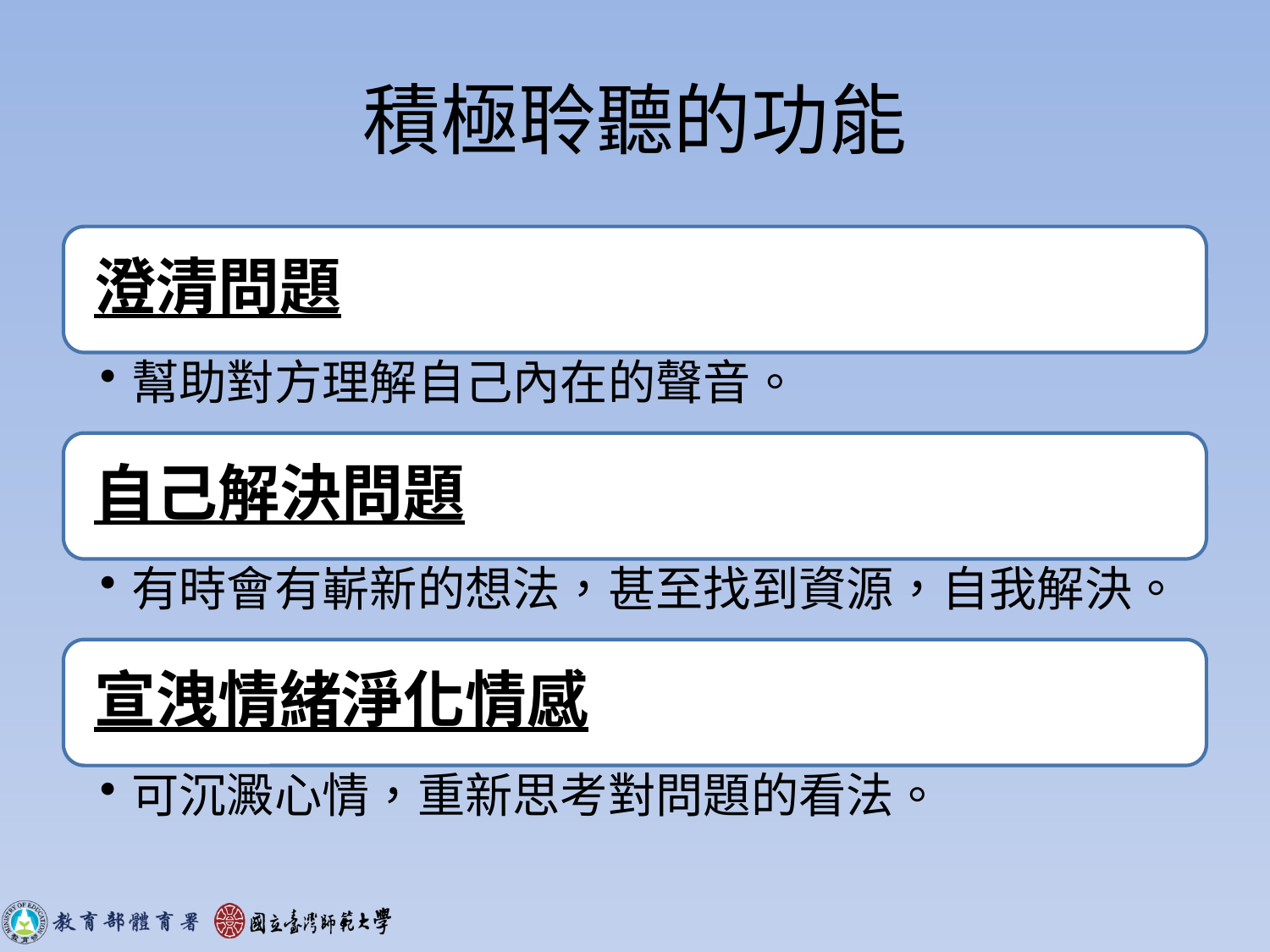

# 積極聆聽的功能
澄清問題
幫助對方理解自己內在的聲音。
自己解決問題
有時會有嶄新的想法，甚至找到資源，自我解決。
宣洩情緒淨化情感
可沉澱心情，重新思考對問題的看法。